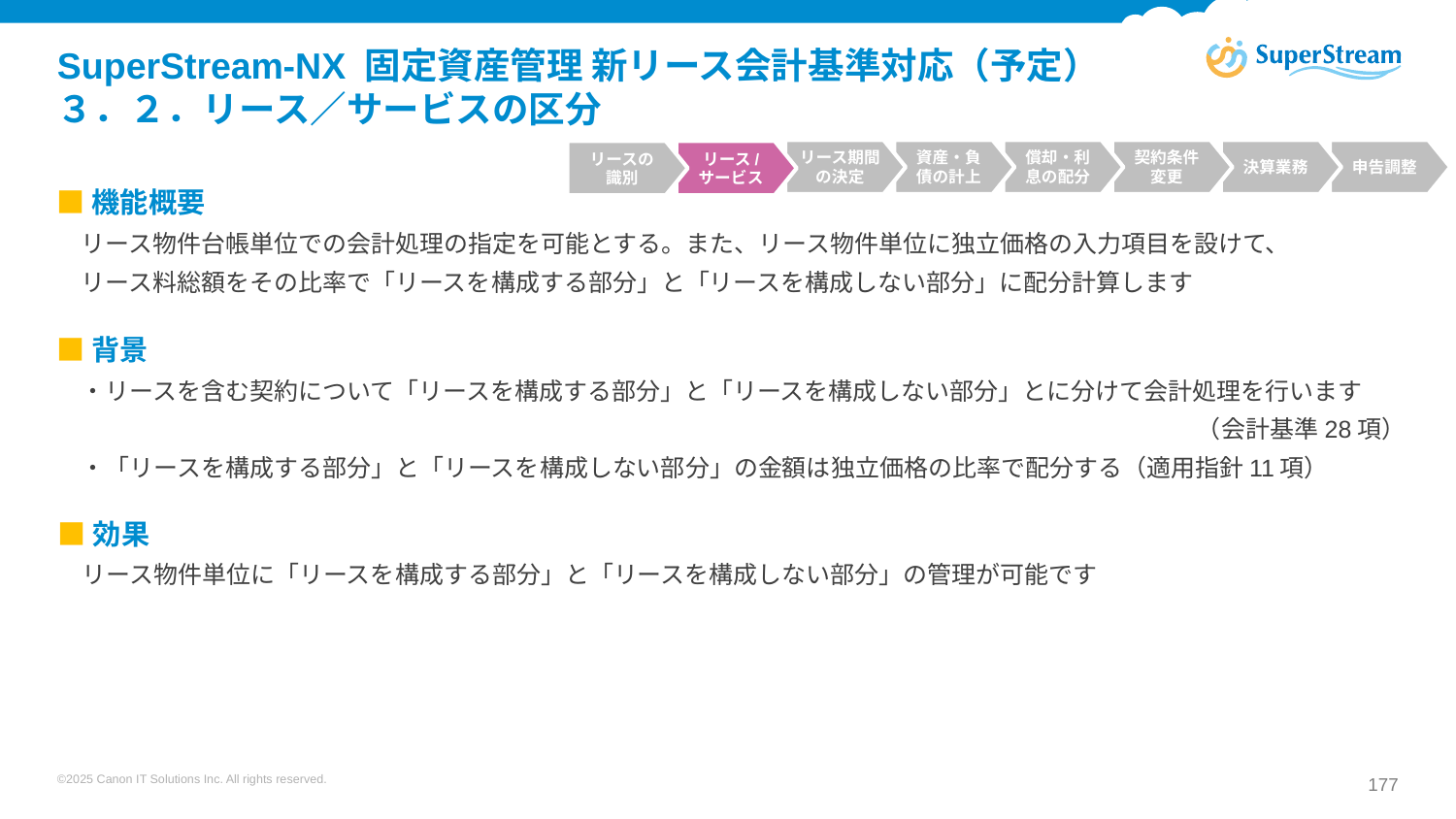

# SuperStream-NX 固定資産管理 新リース会計基準対応（予定） ３．２．リース／サービスの区分
リース期間の決定
資産・負債の計上
償却・利息の配分
契約条件
変更
決算業務
申告調整
リースの
識別
リース/
サービス
■機能概要
　リース物件台帳単位での会計処理の指定を可能とする。また、リース物件単位に独立価格の入力項目を設けて、
　リース料総額をその比率で「リースを構成する部分」と「リースを構成しない部分」に配分計算します
■背景
　・リースを含む契約について「リースを構成する部分」と「リースを構成しない部分」とに分けて会計処理を行います
　　　　　　　　　　　　　　　　　　　　　　　　　　　　　　　　　　　　　　　　　　　　　　　（会計基準28項）
　・「リースを構成する部分」と「リースを構成しない部分」の金額は独立価格の比率で配分する（適用指針11項）

■効果
　リース物件単位に「リースを構成する部分」と「リースを構成しない部分」の管理が可能です
©2025 Canon IT Solutions Inc. All rights reserved.
177